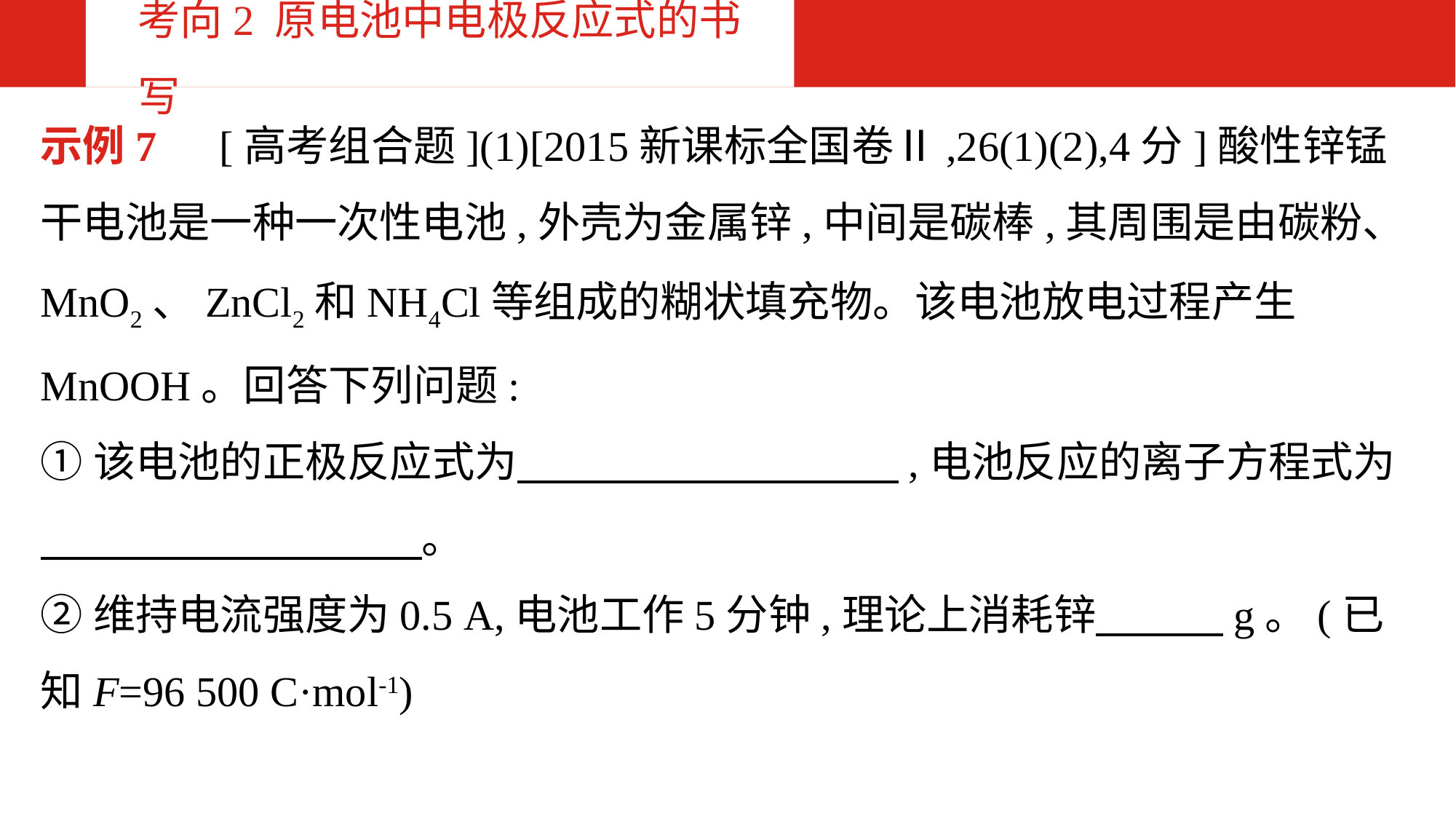

考向2 原电池中电极反应式的书写

示例7　[高考组合题](1)[2015新课标全国卷Ⅱ,26(1)(2),4分]酸性锌锰干电池是一种一次性电池,外壳为金属锌,中间是碳棒,其周围是由碳粉、MnO2、ZnCl2和NH4Cl等组成的糊状填充物。该电池放电过程产生MnOOH。回答下列问题:
①该电池的正极反应式为　　　　　　　　　,电池反应的离子方程式为　　　　　　　　　。
②维持电流强度为0.5 A,电池工作5分钟,理论上消耗锌　　　g。(已知F=96 500 C·mol-1)